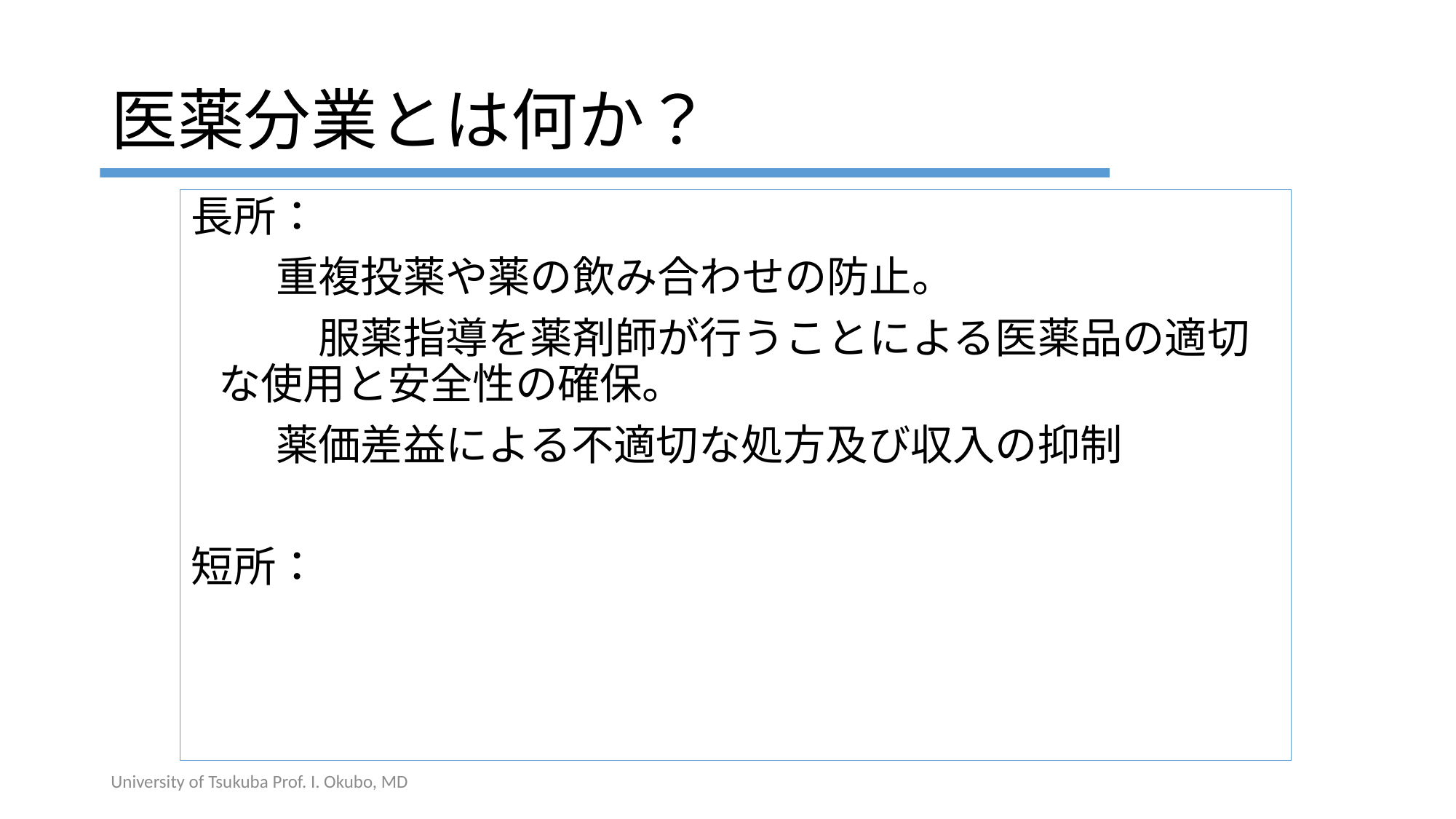

# 医薬分業とは何か？

長所：
　　重複投薬や薬の飲み合わせの防止。
　　　服薬指導を薬剤師が行うことによる医薬品の適切な使用と安全性の確保。
　　薬価差益による不適切な処方及び収入の抑制

短所：

University of Tsukuba Prof. I. Okubo, MD